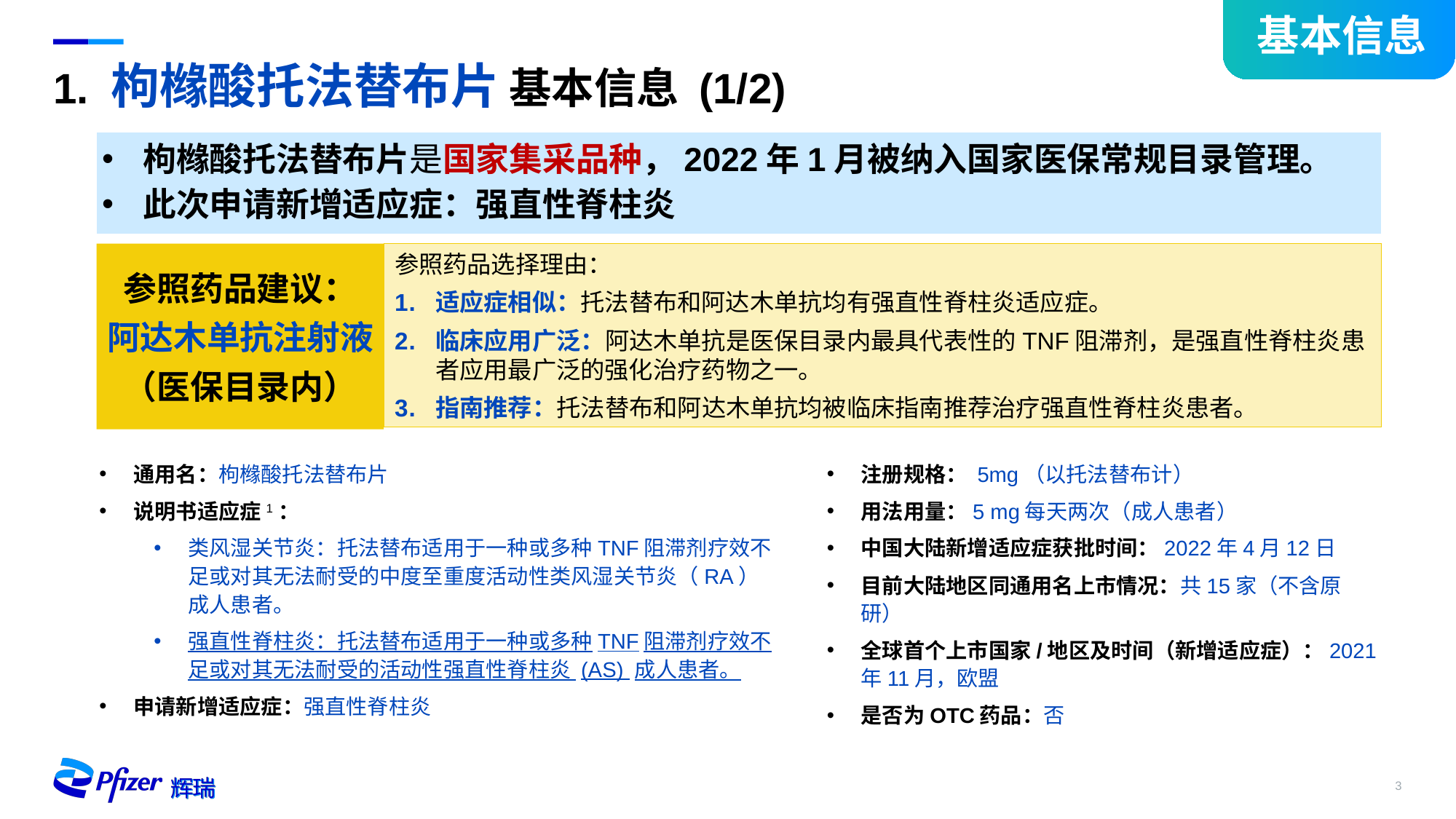

基本信息
# 1. 枸橼酸托法替布片 基本信息 (1/2)
枸橼酸托法替布片是国家集采品种，2022年1月被纳入国家医保常规目录管理。
此次申请新增适应症：强直性脊柱炎
参照药品建议：
阿达木单抗注射液
（医保目录内）
参照药品选择理由：
适应症相似：托法替布和阿达木单抗均有强直性脊柱炎适应症。
临床应用广泛：阿达木单抗是医保目录内最具代表性的TNF阻滞剂，是强直性脊柱炎患者应用最广泛的强化治疗药物之一。
指南推荐：托法替布和阿达木单抗均被临床指南推荐治疗强直性脊柱炎患者。
通用名：枸橼酸托法替布片
说明书适应症1：
类风湿关节炎：托法替布适用于一种或多种TNF阻滞剂疗效不足或对其无法耐受的中度至重度活动性类风湿关节炎（RA）成人患者。
强直性脊柱炎：托法替布适用于一种或多种TNF阻滞剂疗效不足或对其无法耐受的活动性强直性脊柱炎 (AS) 成人患者。
申请新增适应症：强直性脊柱炎
注册规格： 5mg（以托法替布计）
用法用量：5 mg每天两次（成人患者）
中国大陆新增适应症获批时间：2022年4月12日
目前大陆地区同通用名上市情况：共15家（不含原研）
全球首个上市国家/地区及时间（新增适应症）：2021年11月，欧盟
是否为OTC药品：否